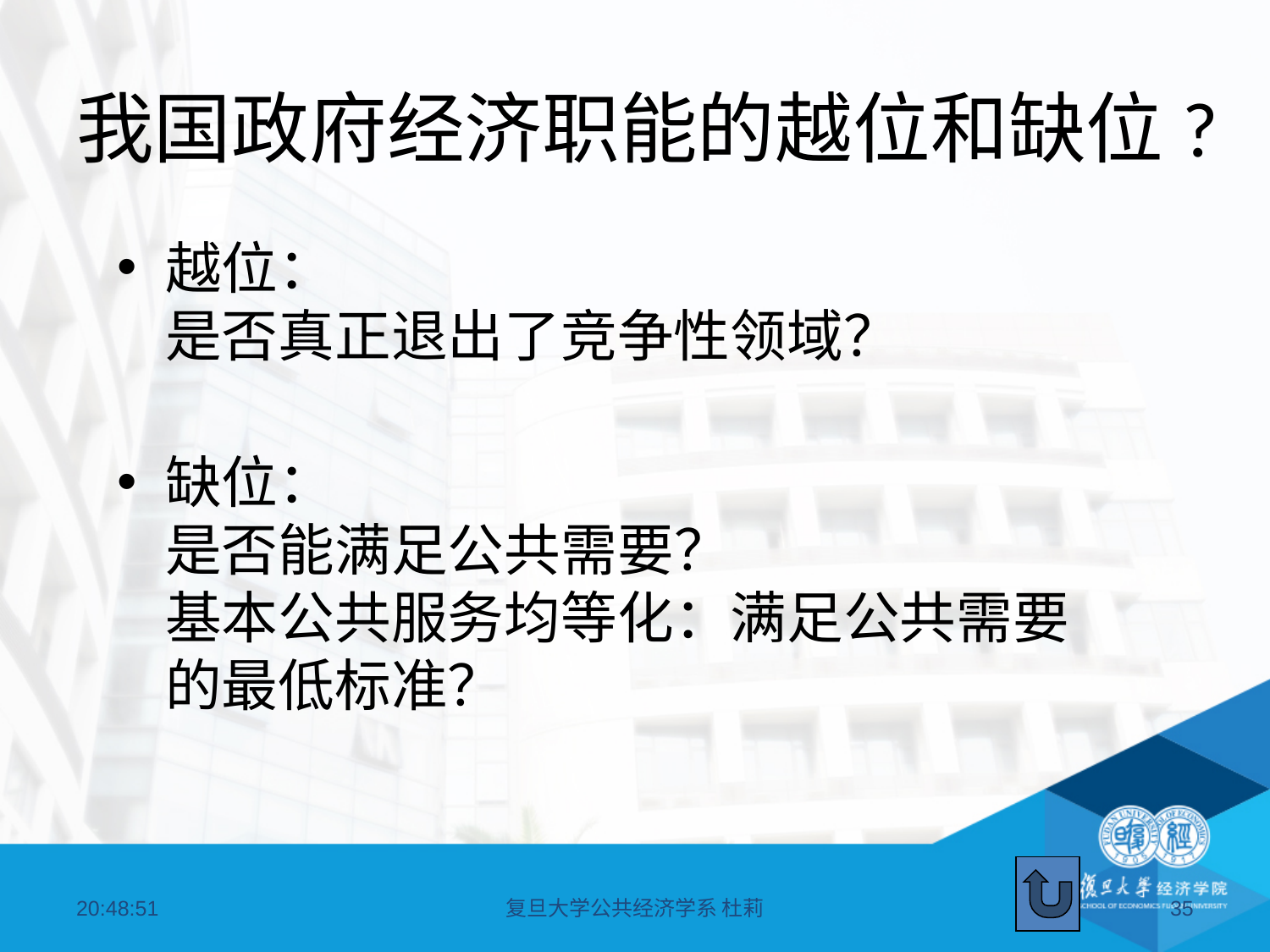

# 我国政府经济职能的越位和缺位?
越位：
是否真正退出了竞争性领域？
缺位：
是否能满足公共需要？
基本公共服务均等化：满足公共需要的最低标准？

20:48:51
复旦大学公共经济学系 杜莉
35